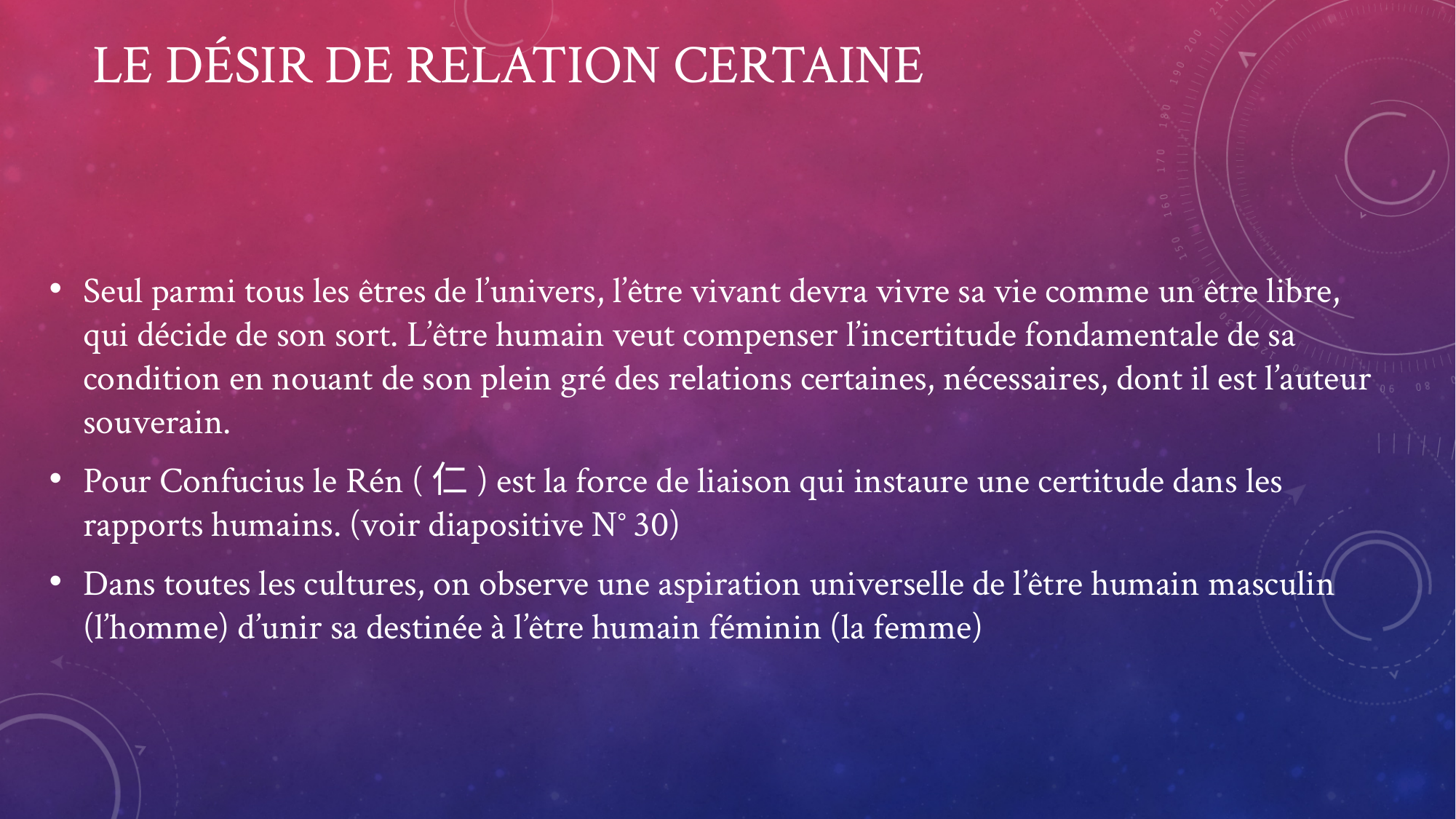

# Le désir de relation certaine
Seul parmi tous les êtres de l’univers, l’être vivant devra vivre sa vie comme un être libre, qui décide de son sort. L’être humain veut compenser l’incertitude fondamentale de sa condition en nouant de son plein gré des relations certaines, nécessaires, dont il est l’auteur souverain.
Pour Confucius le Rén (仁) est la force de liaison qui instaure une certitude dans les rapports humains. (voir diapositive N° 30)
Dans toutes les cultures, on observe une aspiration universelle de l’être humain masculin (l’homme) d’unir sa destinée à l’être humain féminin (la femme)